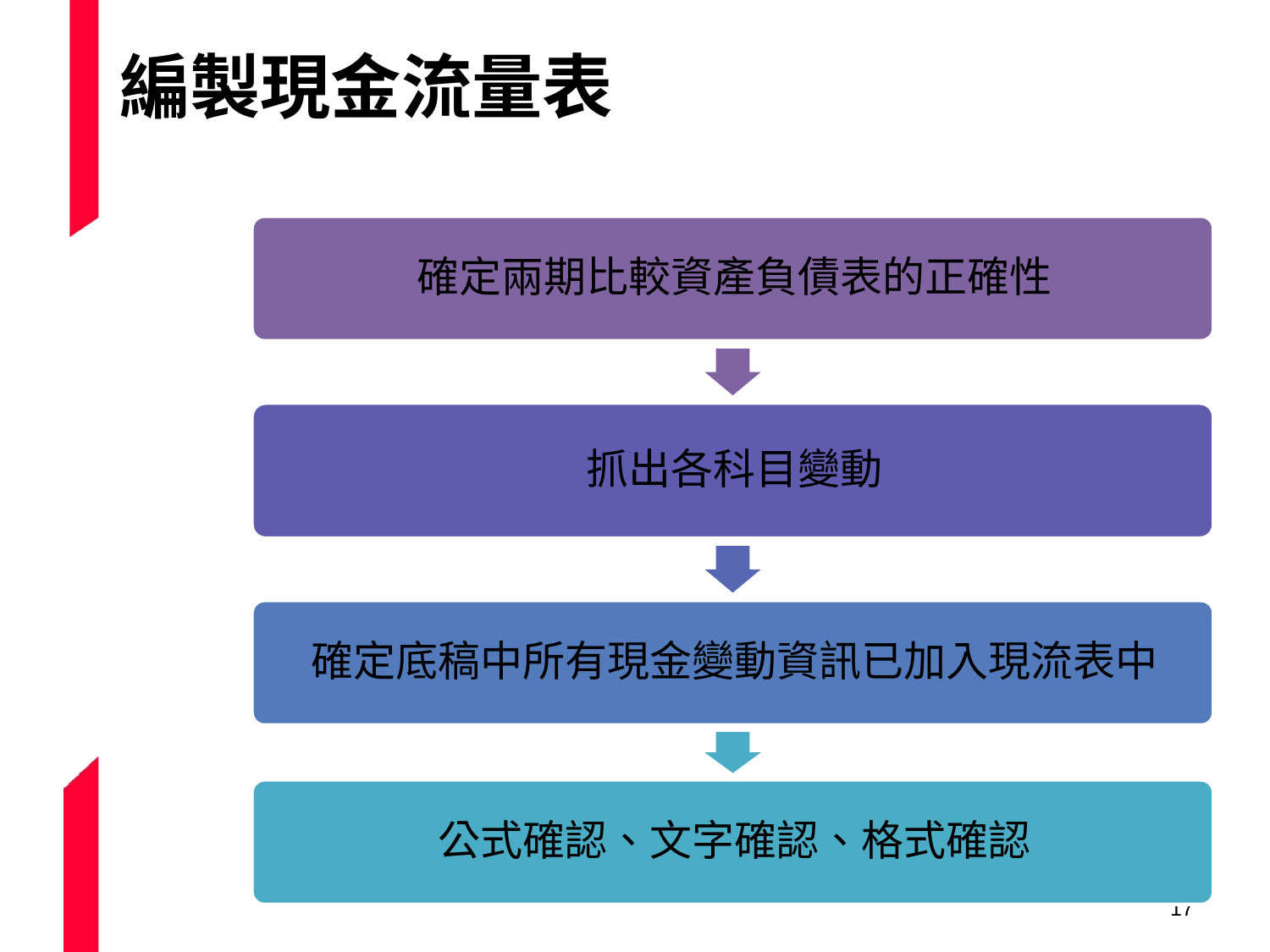

# 編製現金流量表
確定兩期比較資產負債表的正確性

抓出各科目變動

確定底稿中所有現金變動資訊已加入現流表中

公式確認、文字確認、格式確認
17